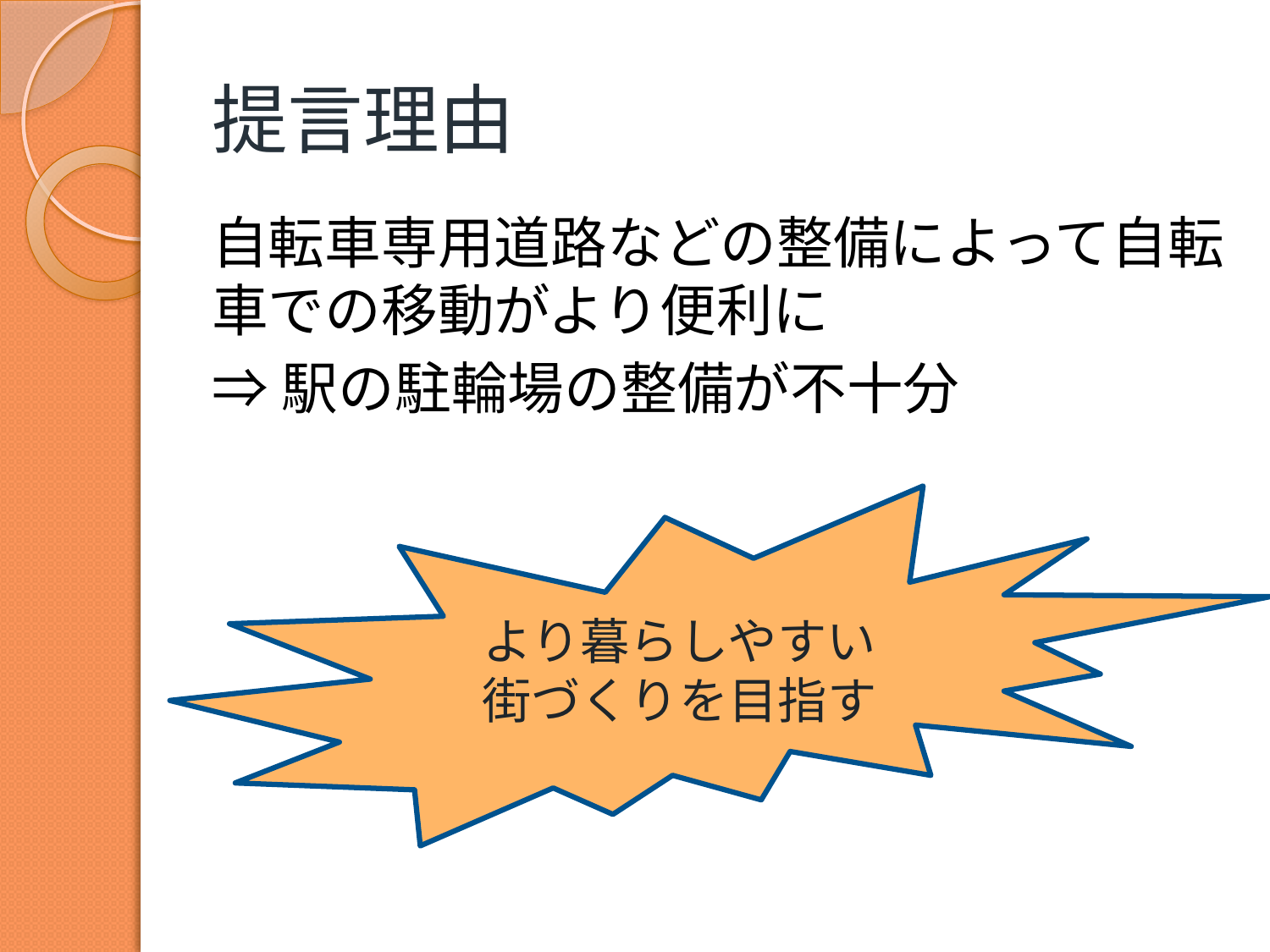

# 提言理由
自転車専用道路などの整備によって自転車での移動がより便利に
⇒駅の駐輪場の整備が不十分

より暮らしやすい
街づくりを目指す